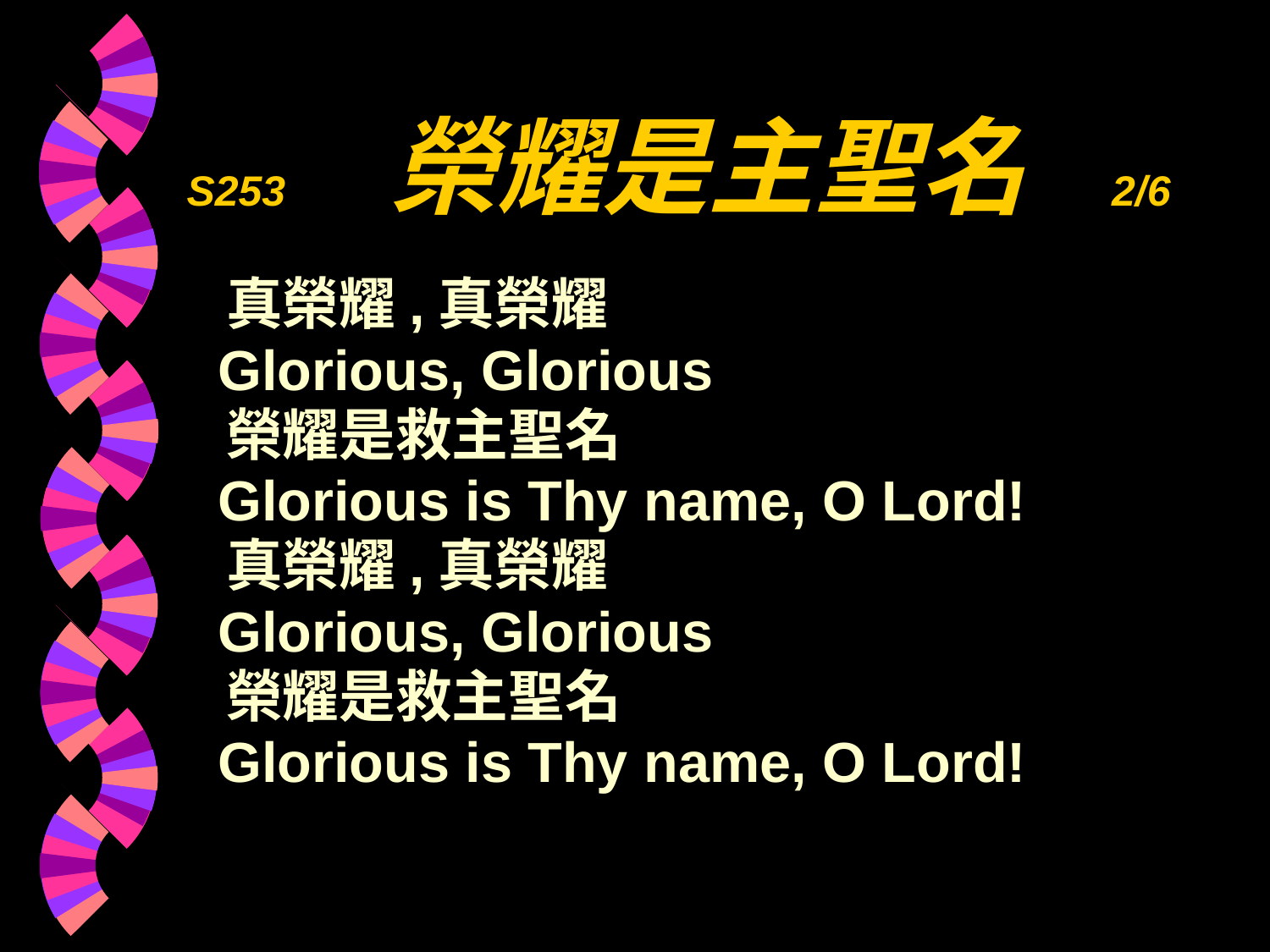

# S253        榮耀是主聖名        2/6
  真榮耀,真榮耀
  Glorious, Glorious
  榮耀是救主聖名
  Glorious is Thy name, O Lord!
  真榮耀,真榮耀
  Glorious, Glorious
  榮耀是救主聖名
  Glorious is Thy name, O Lord!